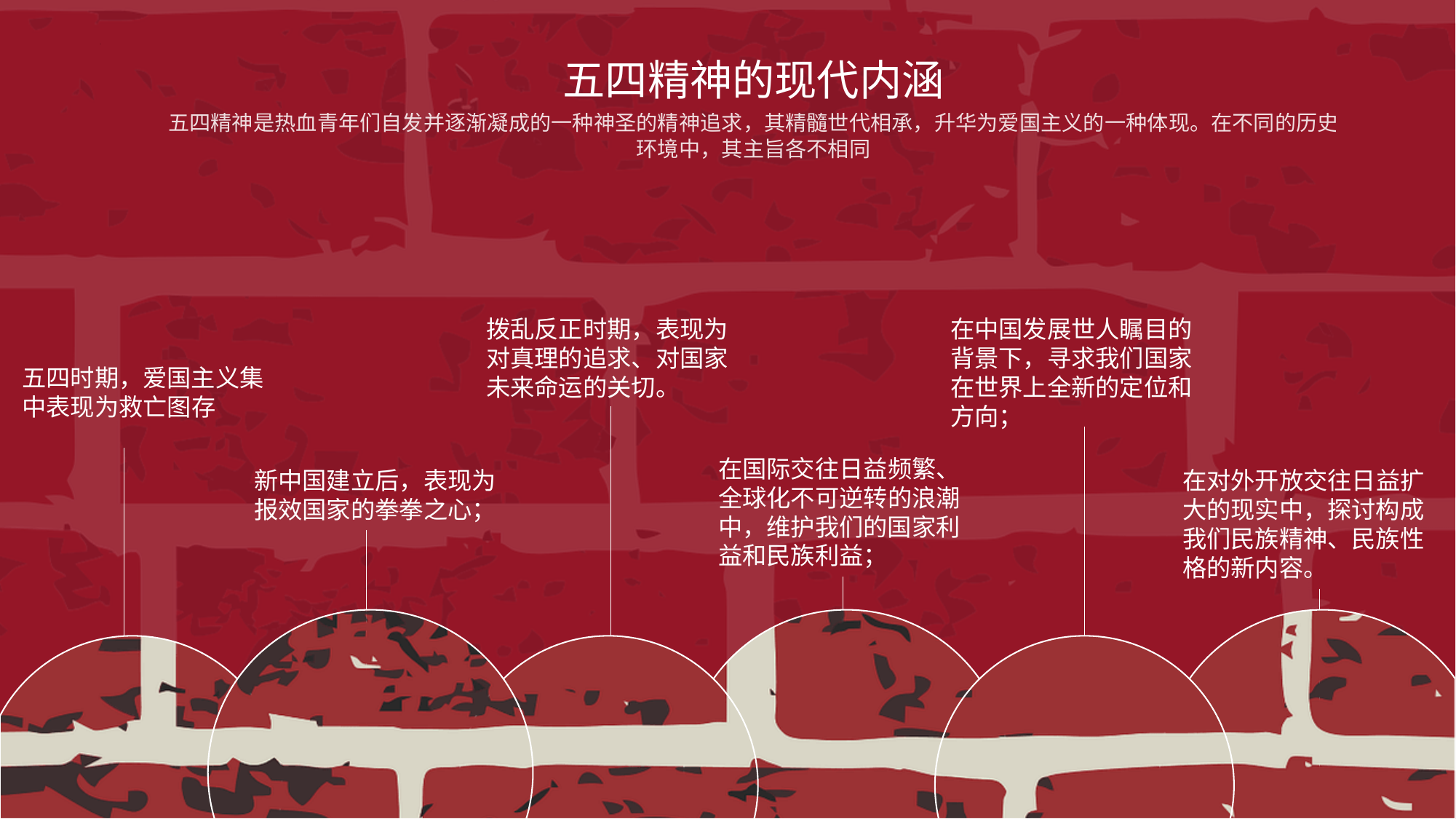

五四精神的现代内涵
五四精神是热血青年们自发并逐渐凝成的一种神圣的精神追求，其精髓世代相承，升华为爱国主义的一种体现。在不同的历史环境中，其主旨各不相同
拨乱反正时期，表现为对真理的追求、对国家未来命运的关切。
在中国发展世人瞩目的背景下，寻求我们国家在世界上全新的定位和方向；
五四时期，爱国主义集中表现为救亡图存
在国际交往日益频繁、全球化不可逆转的浪潮中，维护我们的国家利益和民族利益；
新中国建立后，表现为报效国家的拳拳之心；
在对外开放交往日益扩大的现实中，探讨构成我们民族精神、民族性格的新内容。